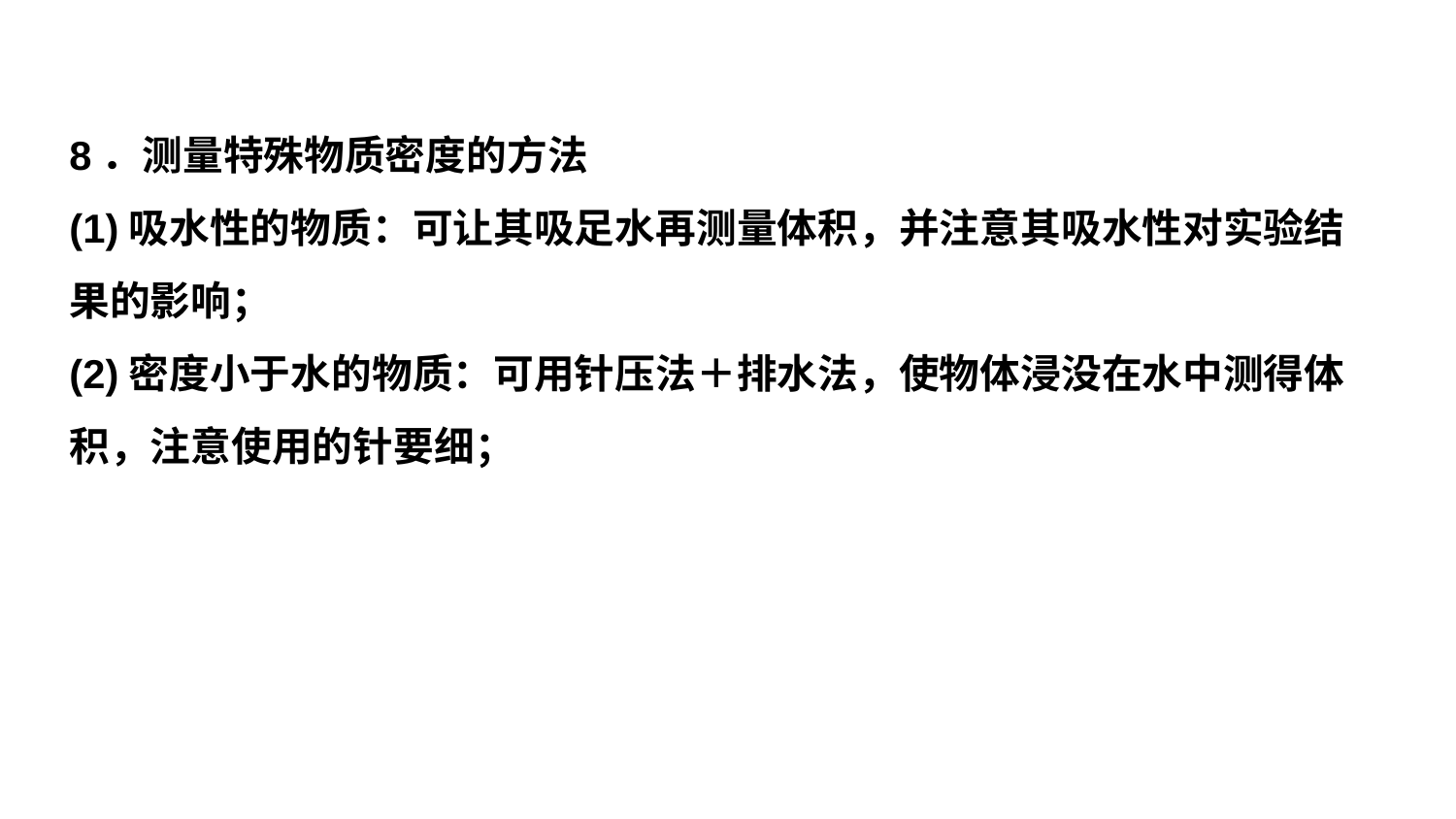

8．测量特殊物质密度的方法
(1)吸水性的物质：可让其吸足水再测量体积，并注意其吸水性对实验结果的影响；
(2)密度小于水的物质：可用针压法＋排水法，使物体浸没在水中测得体积，注意使用的针要细；